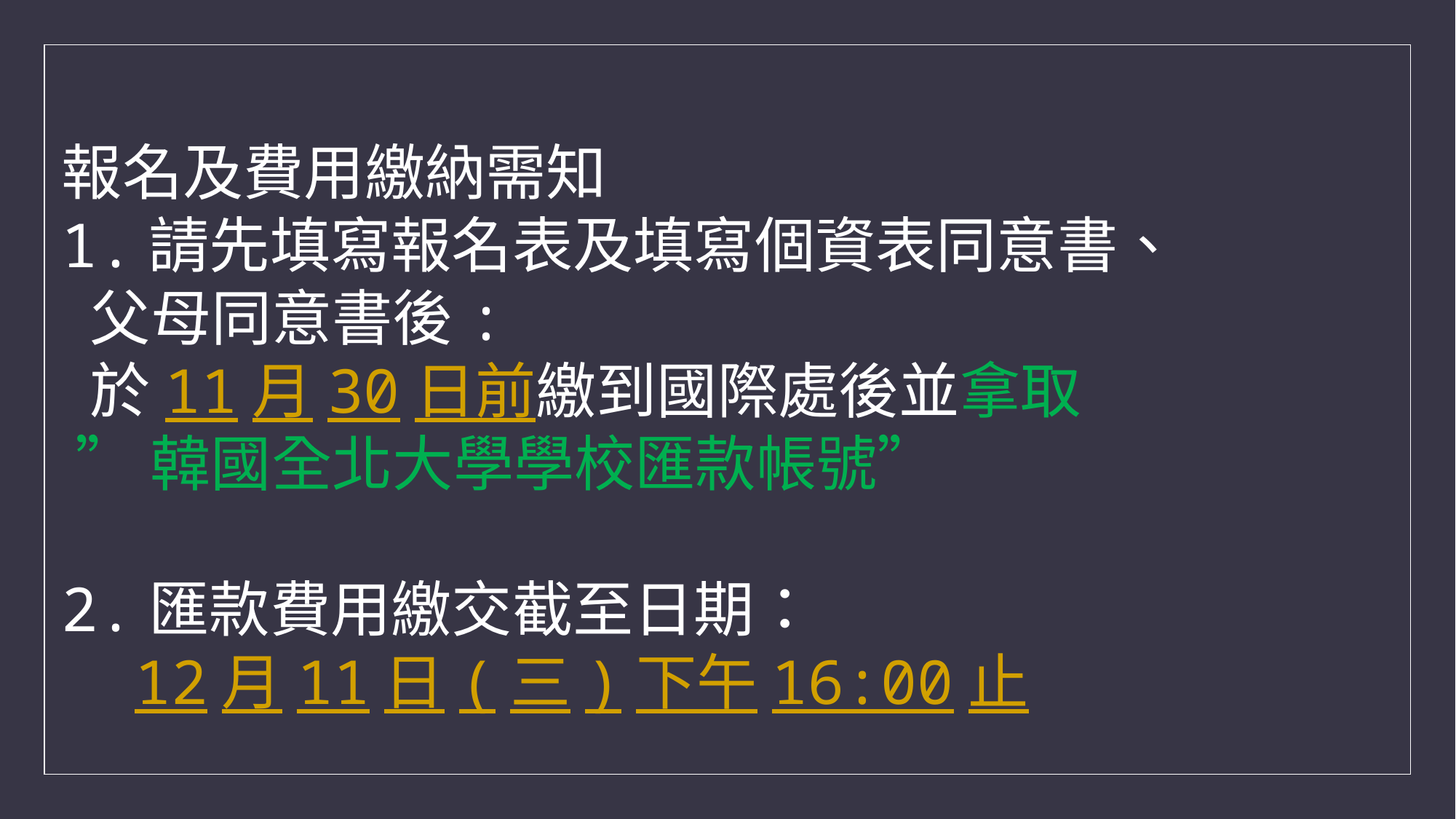

報名及費用繳納需知
1.請先填寫報名表及填寫個資表同意書、
 父母同意書後:
 於11月30日前繳到國際處後並拿取
 ”韓國全北大學學校匯款帳號”

2.匯款費用繳交截至日期：
  12月11日(三)下午16:00止